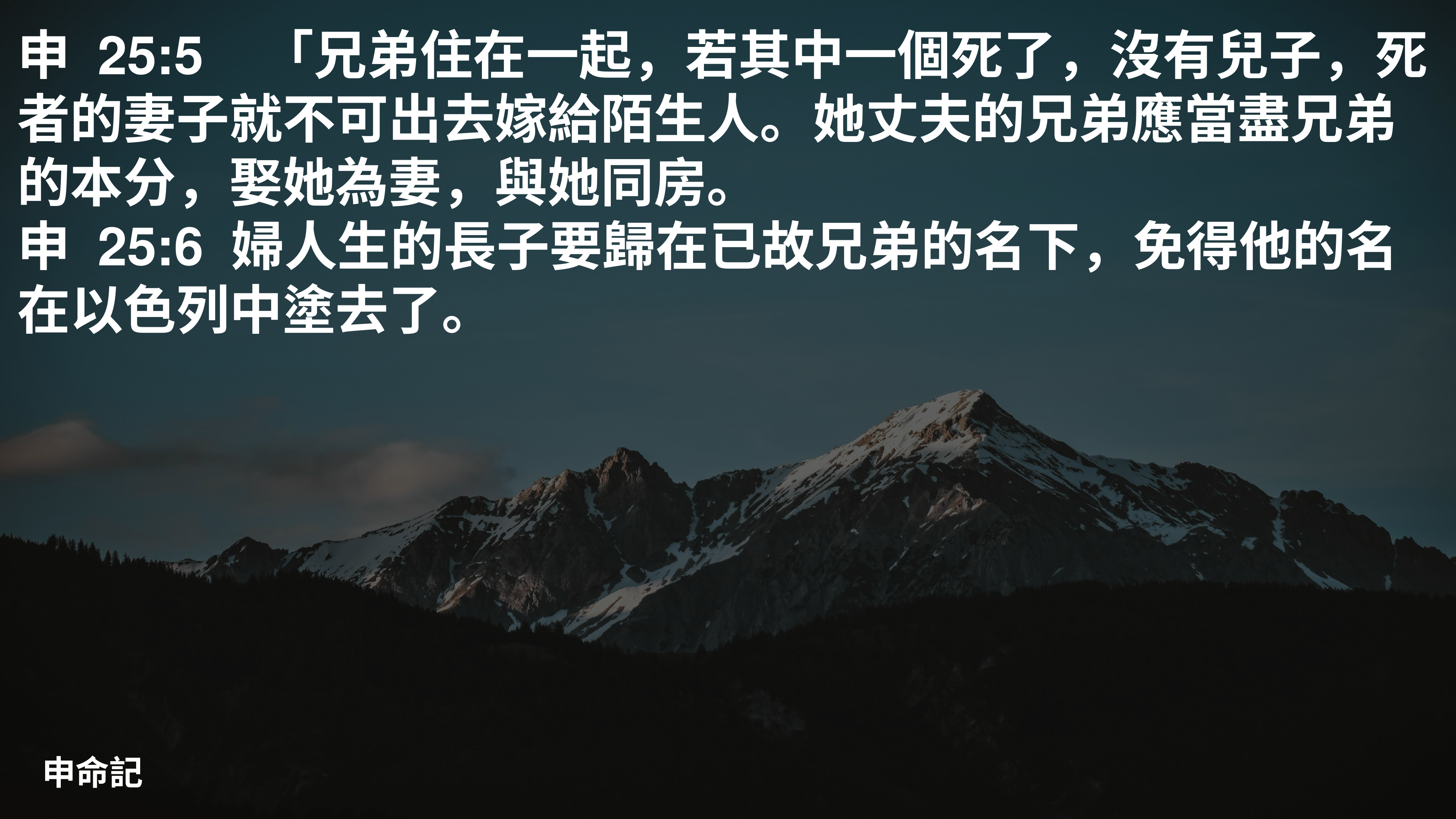

# 申 25:5   「兄弟住在一起，若其中一個死了，沒有兒子，死者的妻子就不可出去嫁給陌生人。她丈夫的兄弟應當盡兄弟的本分，娶她為妻，與她同房。
申 25:6 婦人生的長子要歸在已故兄弟的名下，免得他的名在以色列中塗去了。
申命記